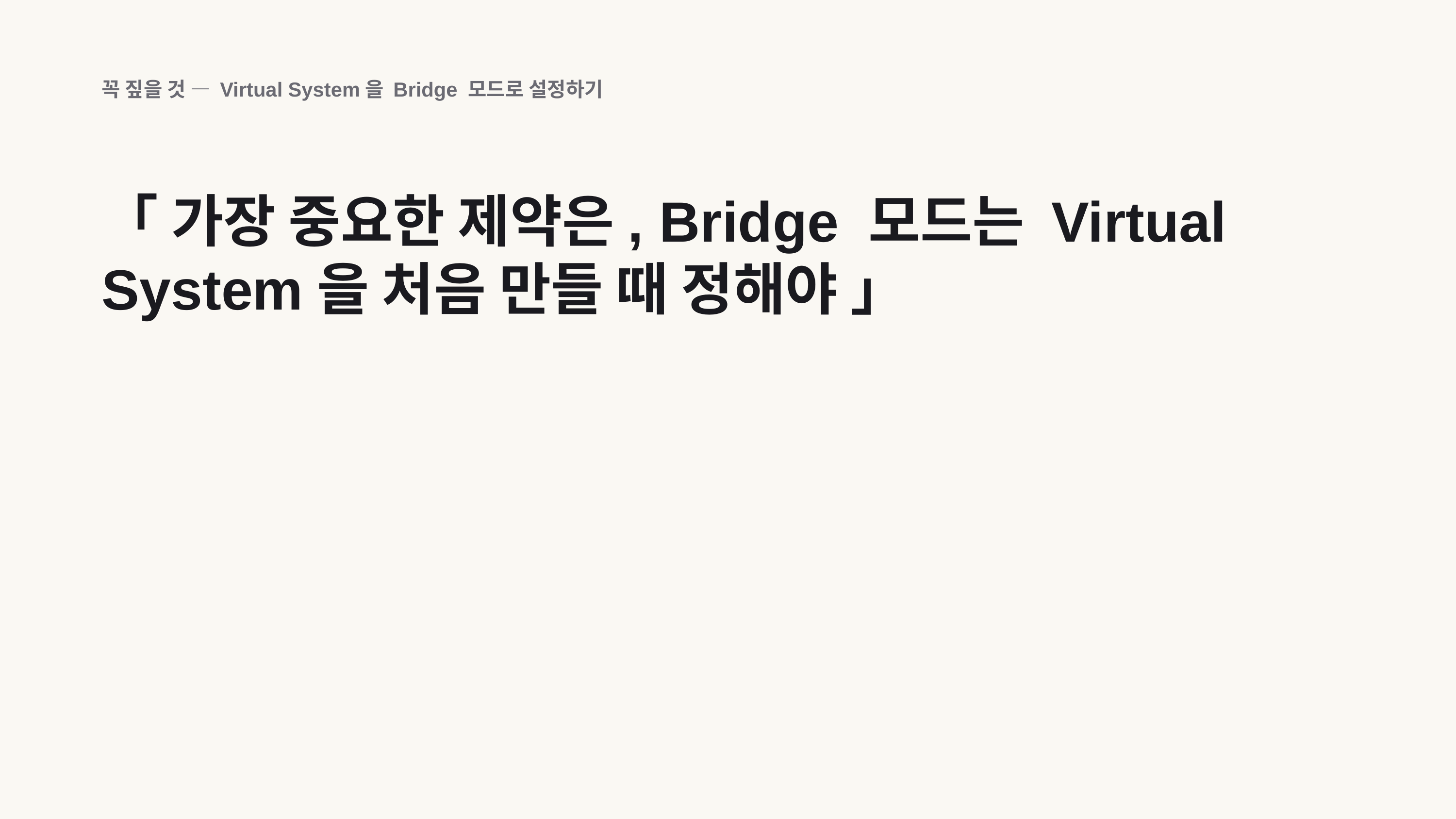

꼭 짚을 것 — Virtual System을 Bridge 모드로 설정하기
「 가장 중요한 제약은, Bridge 모드는 Virtual System을 처음 만들 때 정해야 」